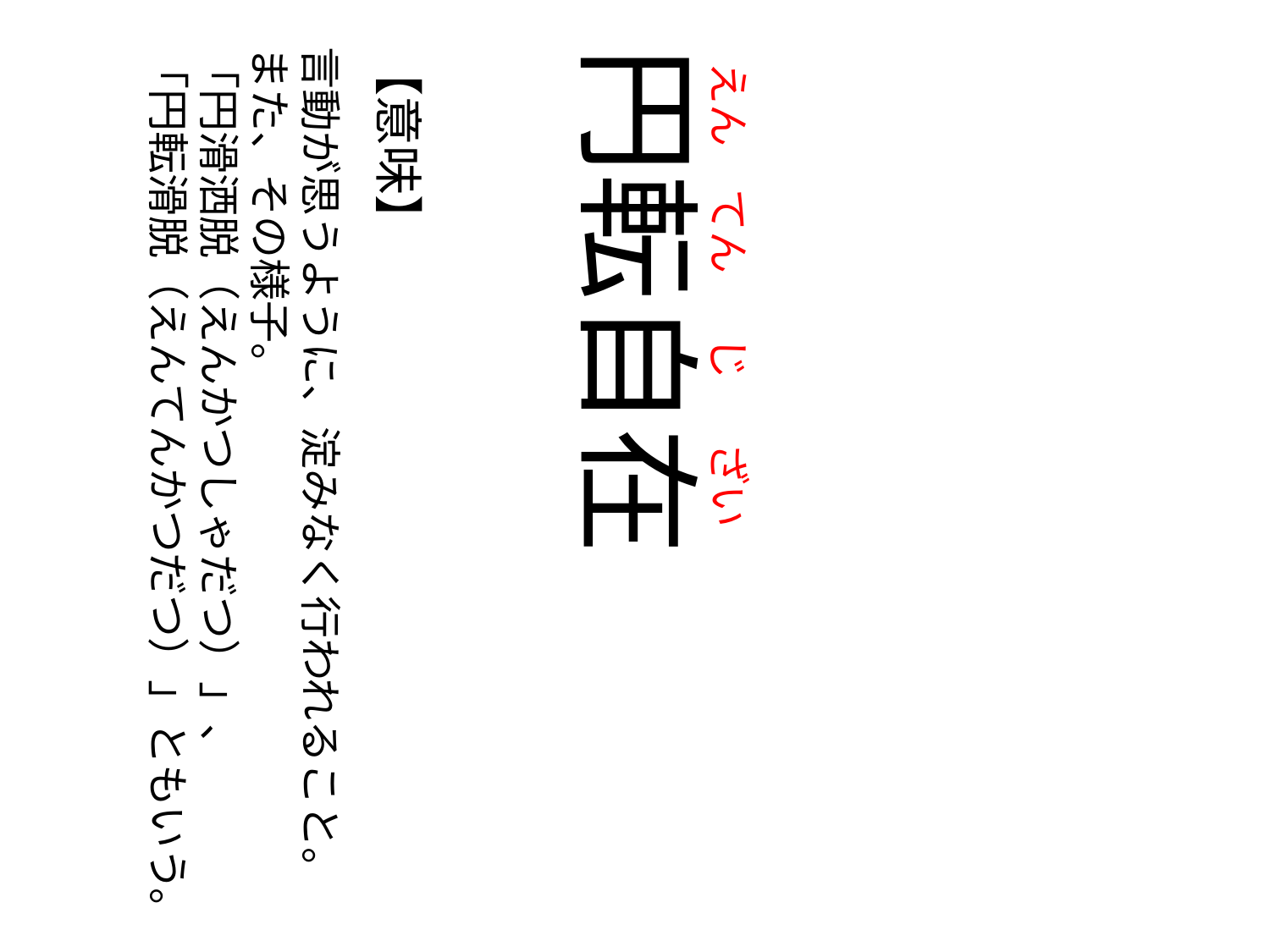

えん
の
てん
の
じ
の
ざい
言動が思うように、淀みなく行われること。
また、その様子。
「円滑洒脱（えんかつしゃだつ）」、
「円転滑脱（えんてんかつだつ）」ともいう。
【意味】
円転自在